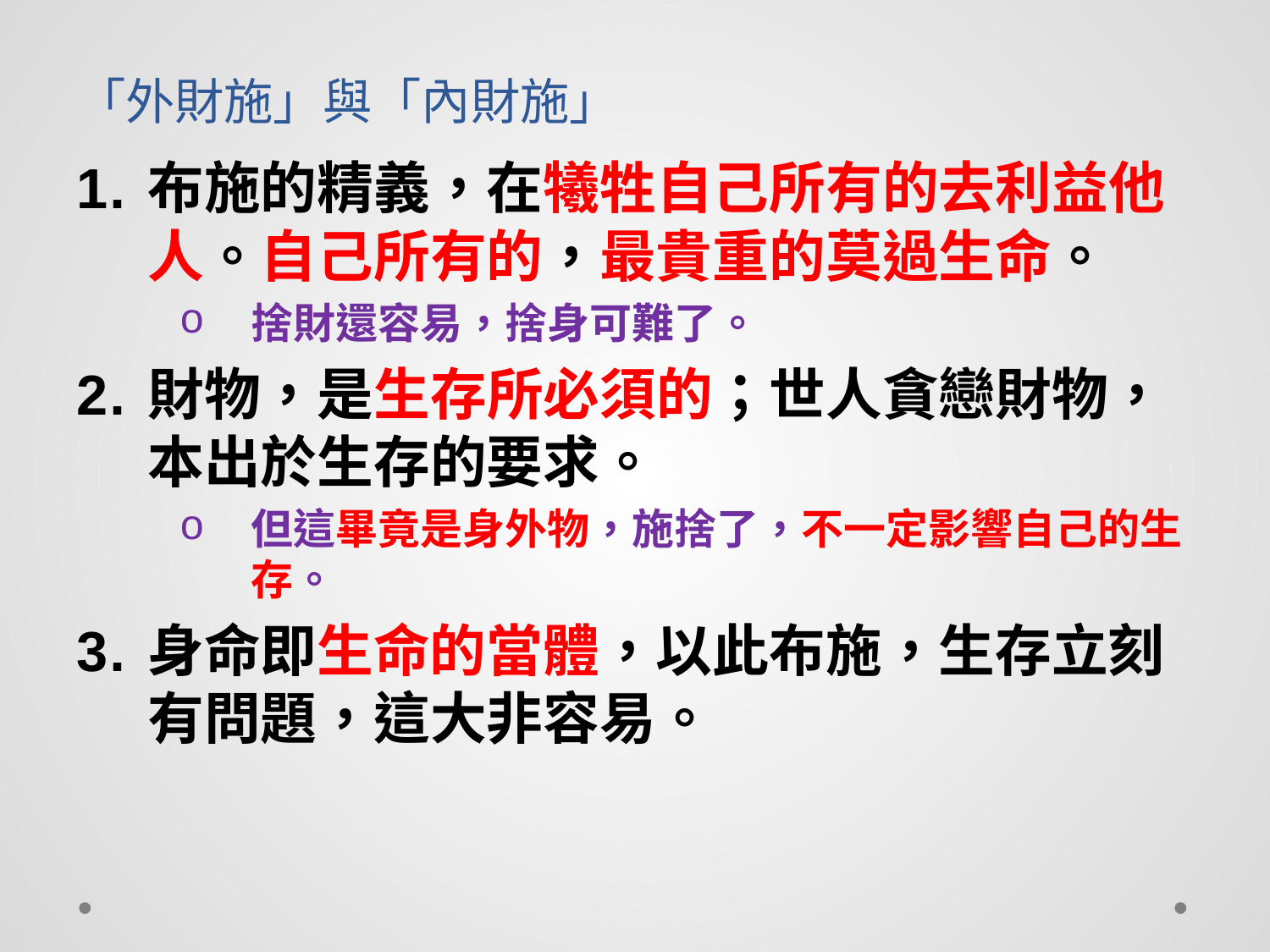

# 「外財施」與「內財施」
布施的精義，在犧牲自己所有的去利益他人。自己所有的，最貴重的莫過生命。
捨財還容易，捨身可難了。
財物，是生存所必須的；世人貪戀財物，本出於生存的要求。
但這畢竟是身外物，施捨了，不一定影響自己的生存。
身命即生命的當體，以此布施，生存立刻有問題，這大非容易。